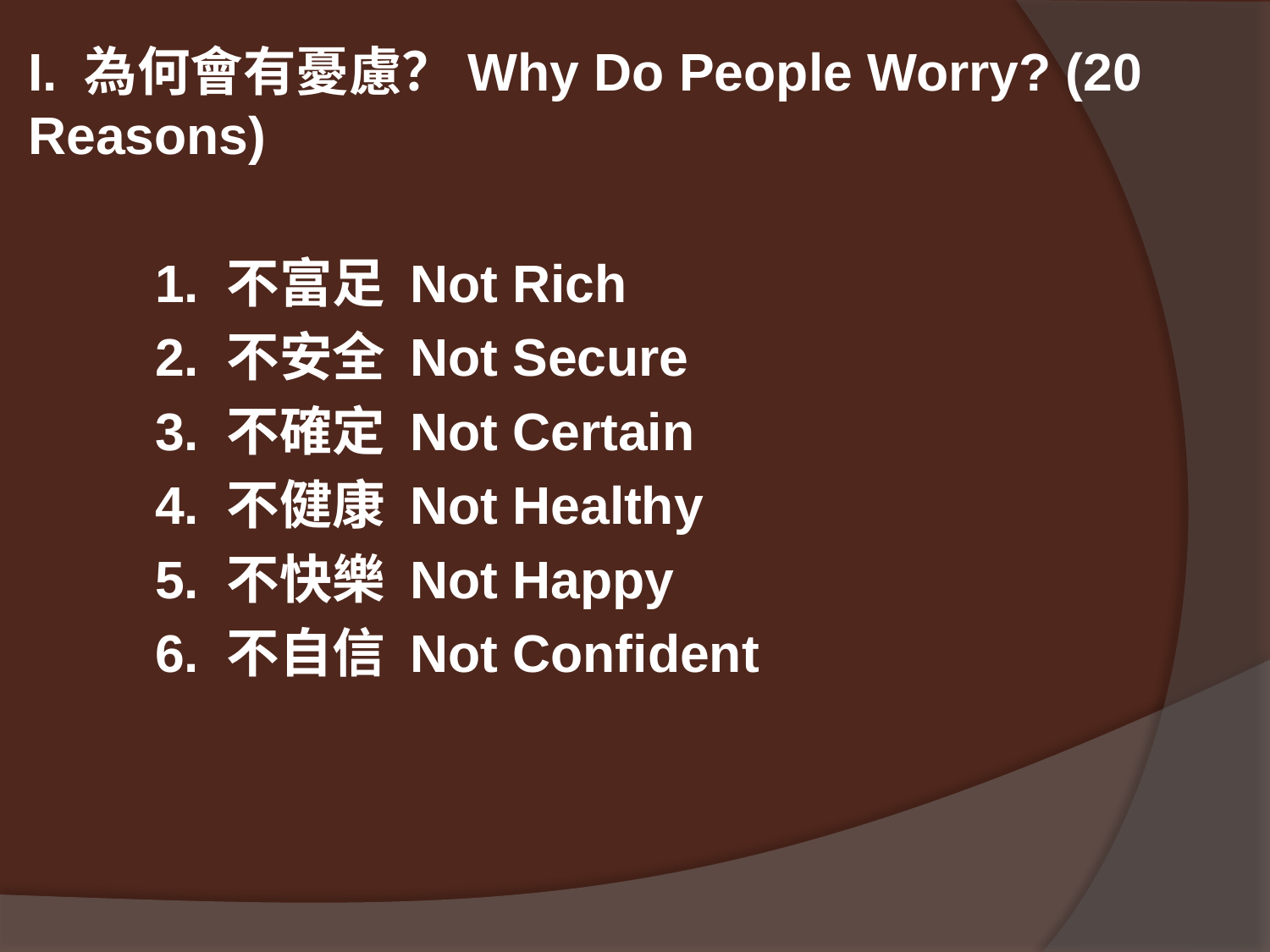

#
I. 為何會有憂慮？Why Do People Worry? (20 Reasons)

	1. 不富足 Not Rich
	2. 不安全 Not Secure
	3. 不確定 Not Certain
	4. 不健康 Not Healthy
	5. 不快樂 Not Happy
	6. 不自信 Not Confident